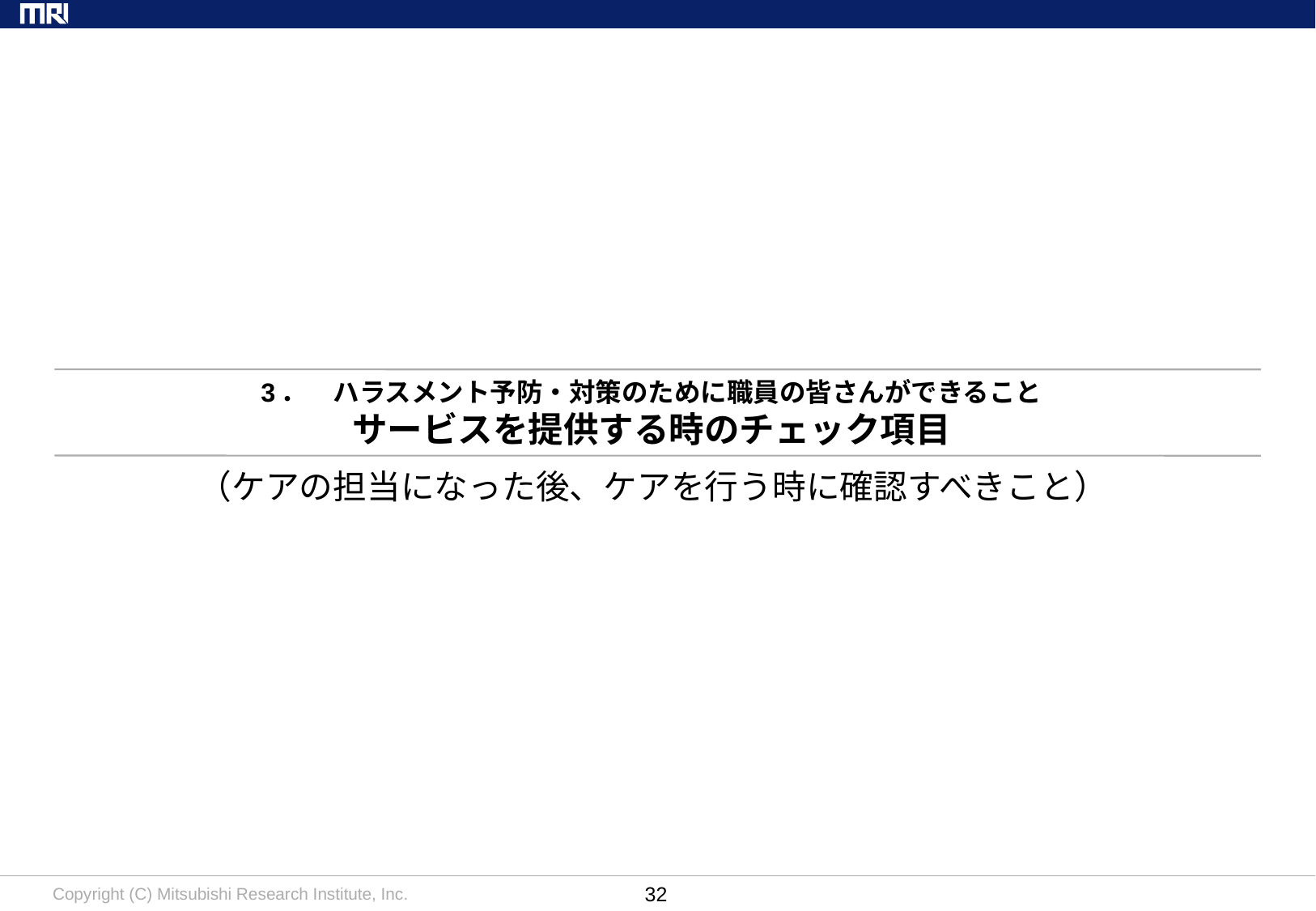

# 3．　ハラスメント予防・対策のために職員の皆さんができること サービスを提供する時のチェック項目
（ケアの担当になった後、ケアを行う時に確認すべきこと）